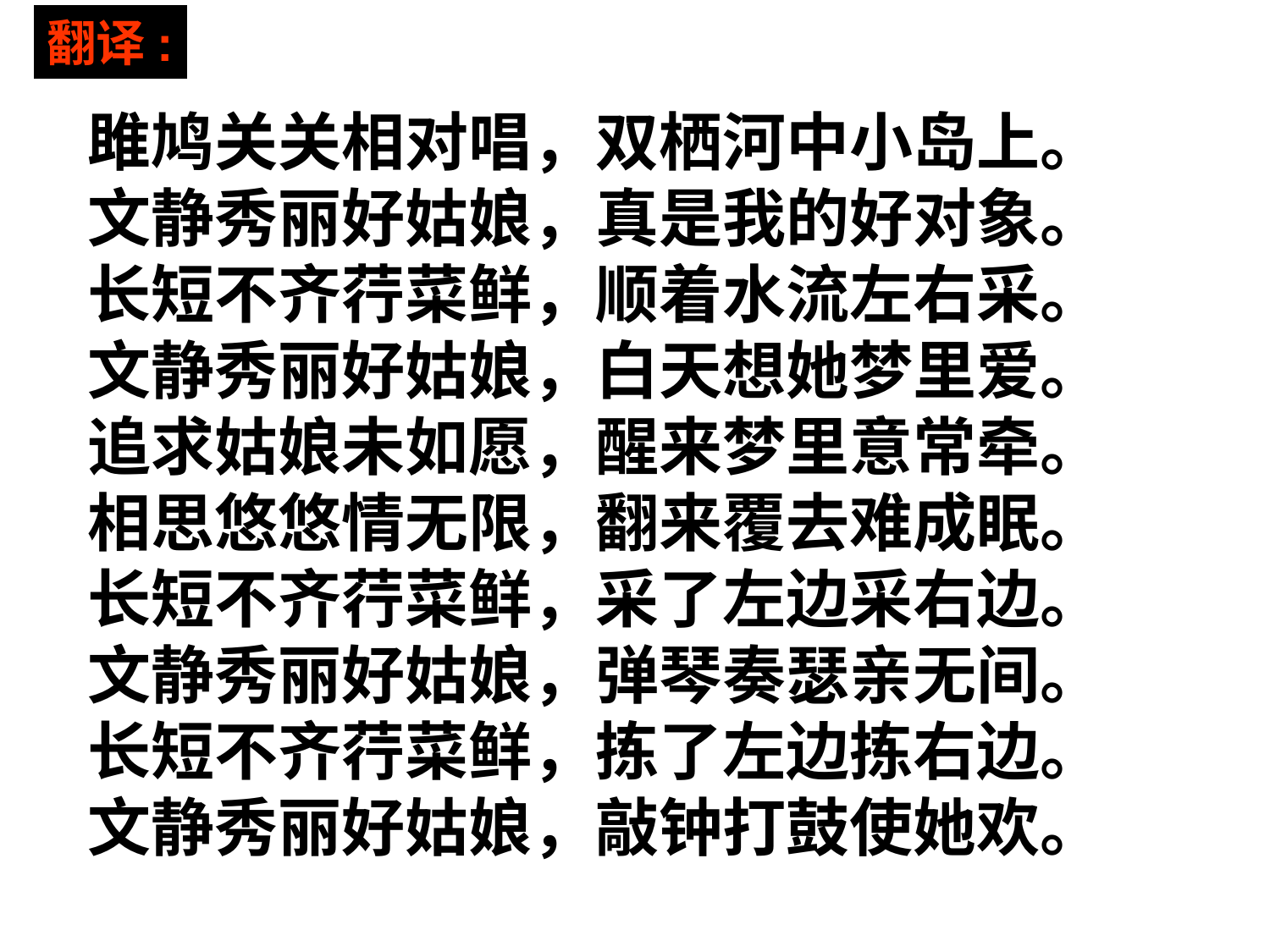

翻译:
雎鸠关关相对唱，双栖河中小岛上。
文静秀丽好姑娘，真是我的好对象。
长短不齐荇菜鲜，顺着水流左右采。
文静秀丽好姑娘，白天想她梦里爱。
追求姑娘未如愿，醒来梦里意常牵。
相思悠悠情无限，翻来覆去难成眠。
长短不齐荇菜鲜，采了左边采右边。
文静秀丽好姑娘，弹琴奏瑟亲无间。
长短不齐荇菜鲜，拣了左边拣右边。
文静秀丽好姑娘，敲钟打鼓使她欢。